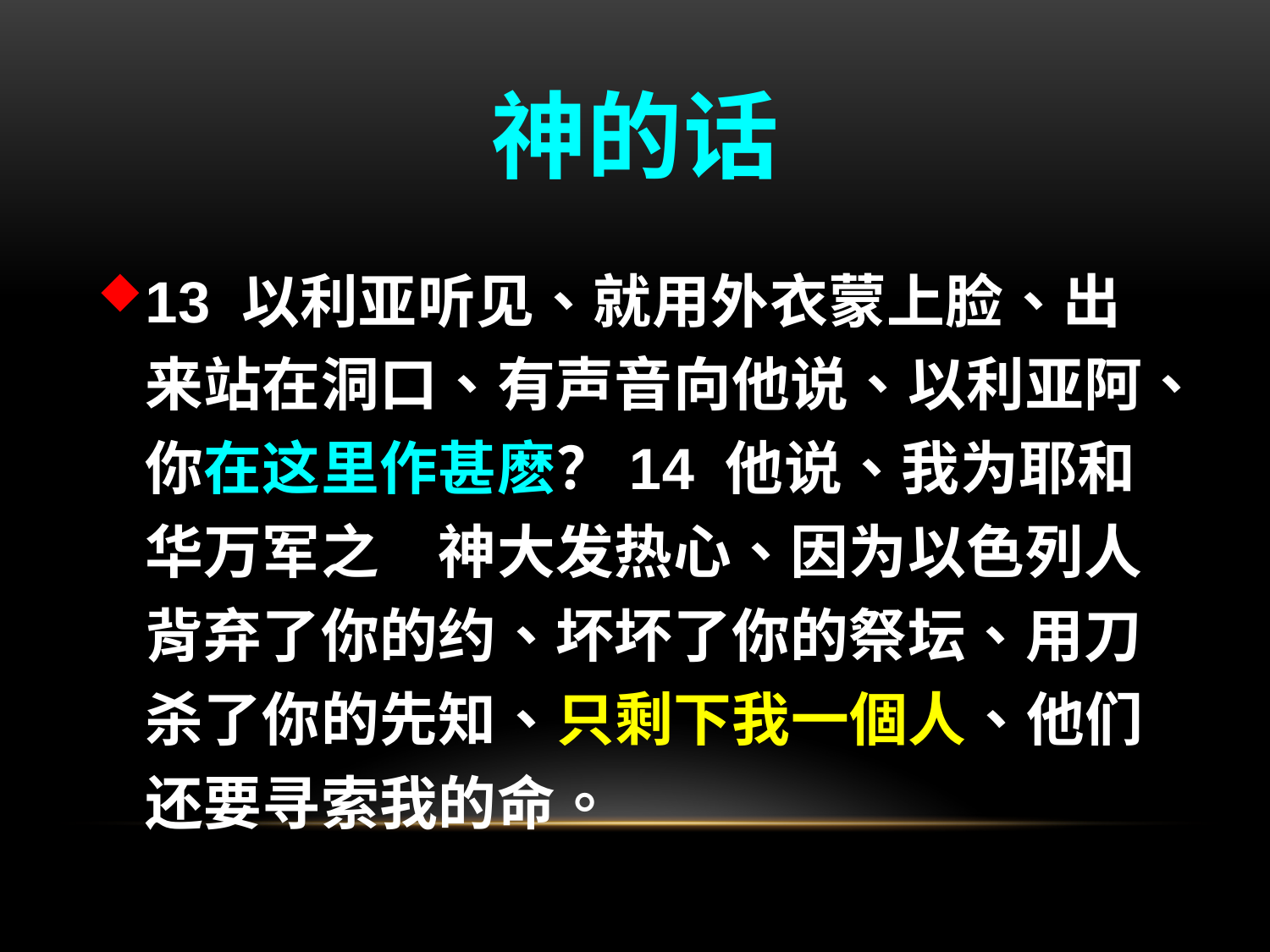

# 神的话
13 以利亚听见、就用外衣蒙上脸、出来站在洞口、有声音向他说、以利亚阿、你在这里作甚麽？14 他说、我为耶和华万军之　神大发热心、因为以色列人背弃了你的约、坏坏了你的祭坛、用刀杀了你的先知、只剩下我一個人、他们还要寻索我的命。